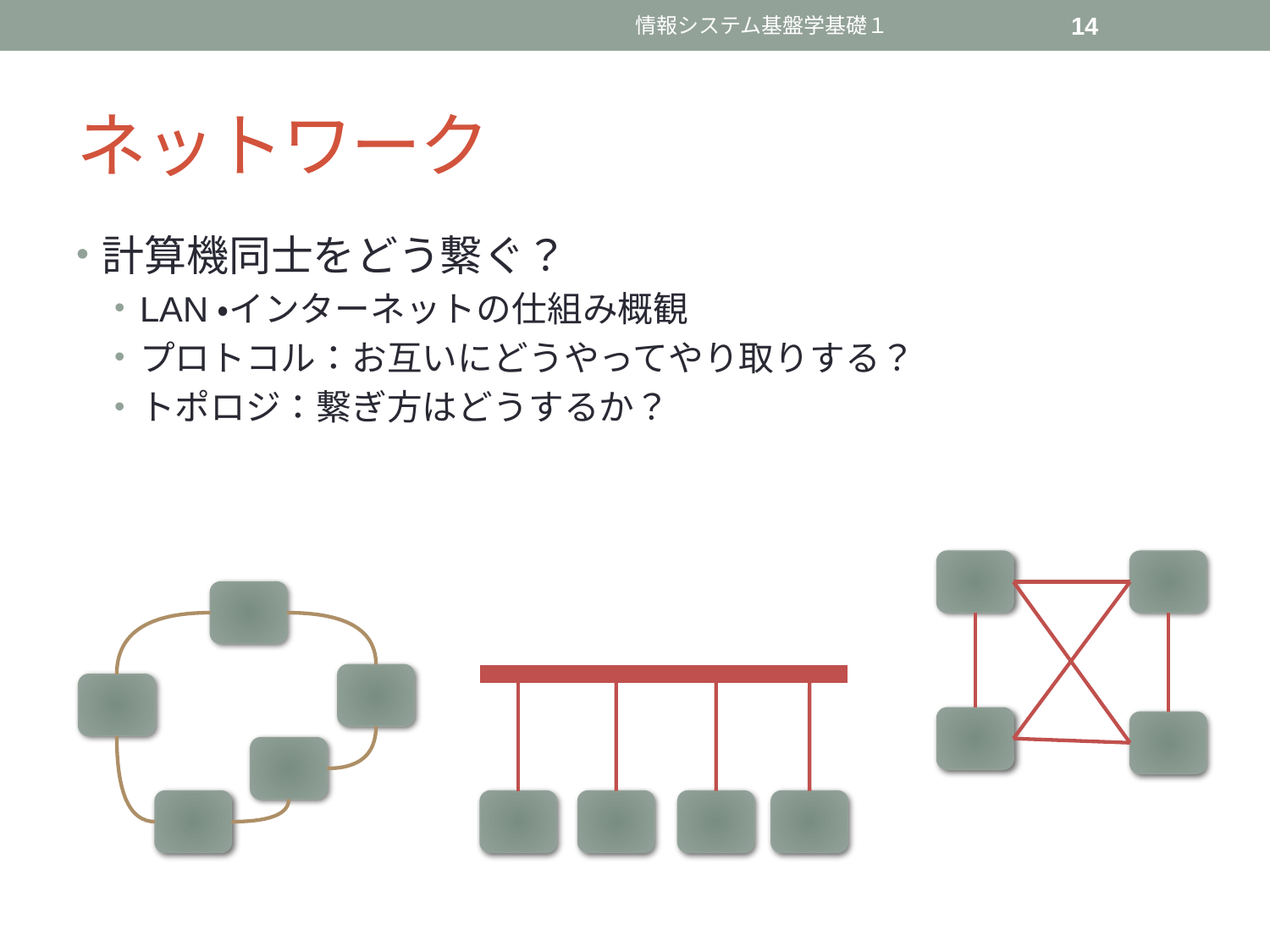

情報システム基盤学基礎１
14
# ネットワーク
計算機同士をどう繋ぐ？
LAN・インターネットの仕組み概観
プロトコル：お互いにどうやってやり取りする？
トポロジ：繋ぎ方はどうするか？